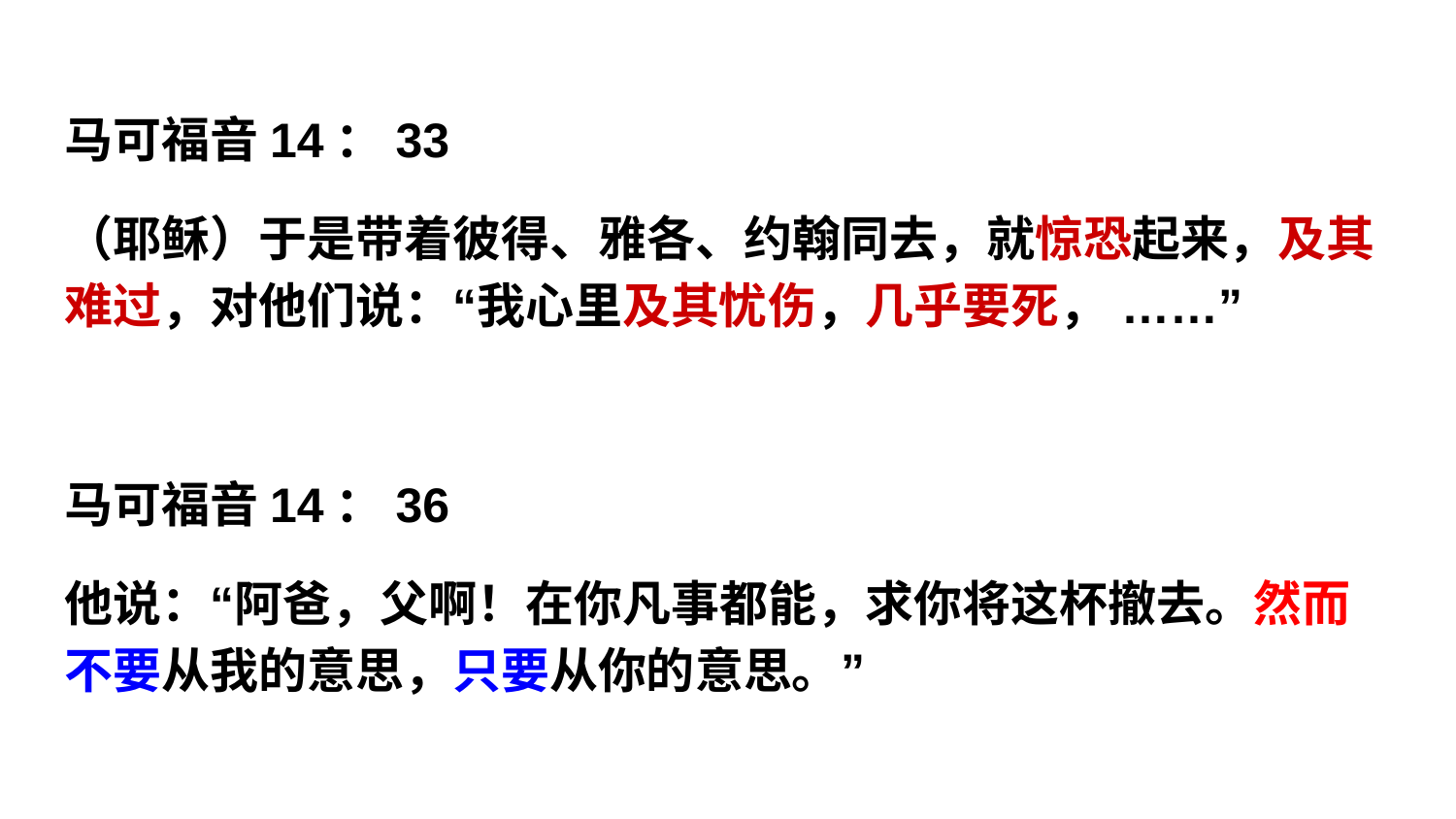

#
马可福音14：33
（耶稣）于是带着彼得、雅各、约翰同去，就惊恐起来，及其难过，对他们说：“我心里及其忧伤，几乎要死， ……”

马可福音14：36
他说：“阿爸，父啊！在你凡事都能，求你将这杯撤去。然而不要从我的意思，只要从你的意思。”